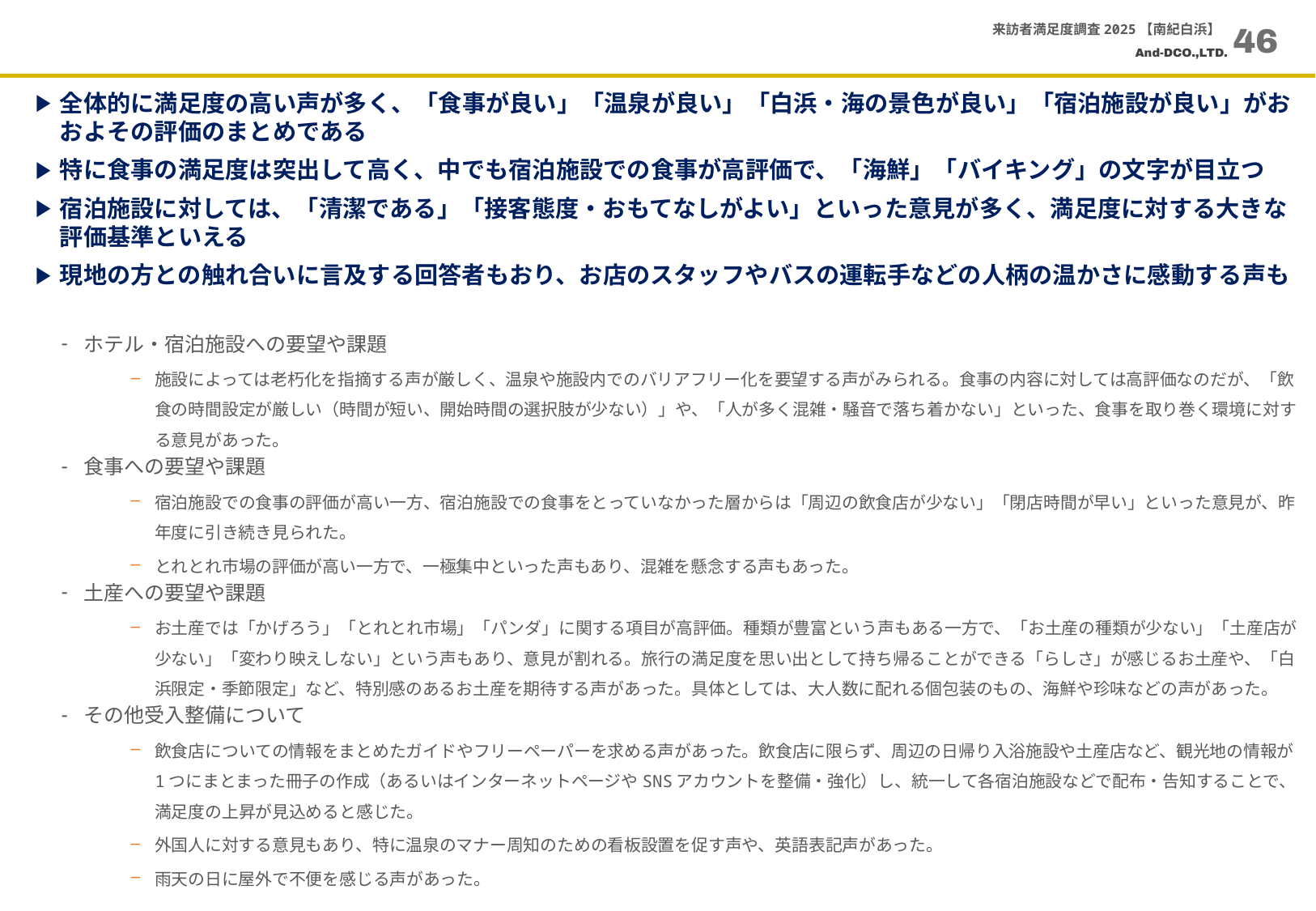

#
46
来訪者満足度調査2025【南紀白浜】
全体的に満足度の高い声が多く、「食事が良い」「温泉が良い」「白浜・海の景色が良い」「宿泊施設が良い」がおおよその評価のまとめである
特に食事の満足度は突出して高く、中でも宿泊施設での食事が高評価で、「海鮮」「バイキング」の文字が目立つ
宿泊施設に対しては、「清潔である」「接客態度・おもてなしがよい」といった意見が多く、満足度に対する大きな評価基準といえる
現地の方との触れ合いに言及する回答者もおり、お店のスタッフやバスの運転手などの人柄の温かさに感動する声も

ホテル・宿泊施設への要望や課題
施設によっては老朽化を指摘する声が厳しく、温泉や施設内でのバリアフリー化を要望する声がみられる。食事の内容に対しては高評価なのだが、「飲食の時間設定が厳しい（時間が短い、開始時間の選択肢が少ない）」や、「人が多く混雑・騒音で落ち着かない」といった、食事を取り巻く環境に対する意見があった。
食事への要望や課題
宿泊施設での食事の評価が高い一方、宿泊施設での食事をとっていなかった層からは「周辺の飲食店が少ない」「閉店時間が早い」といった意見が、昨年度に引き続き見られた。
とれとれ市場の評価が高い一方で、一極集中といった声もあり、混雑を懸念する声もあった。
土産への要望や課題
お土産では「かげろう」「とれとれ市場」「パンダ」に関する項目が高評価。種類が豊富という声もある一方で、「お土産の種類が少ない」「土産店が少ない」「変わり映えしない」という声もあり、意見が割れる。旅行の満足度を思い出として持ち帰ることができる「らしさ」が感じるお土産や、「白浜限定・季節限定」など、特別感のあるお土産を期待する声があった。具体としては、大人数に配れる個包装のもの、海鮮や珍味などの声があった。
その他受入整備について
飲食店についての情報をまとめたガイドやフリーペーパーを求める声があった。飲食店に限らず、周辺の日帰り入浴施設や土産店など、観光地の情報が1つにまとまった冊子の作成（あるいはインターネットページやSNSアカウントを整備・強化）し、統一して各宿泊施設などで配布・告知することで、満足度の上昇が見込めると感じた。
外国人に対する意見もあり、特に温泉のマナー周知のための看板設置を促す声や、英語表記声があった。
雨天の日に屋外で不便を感じる声があった。